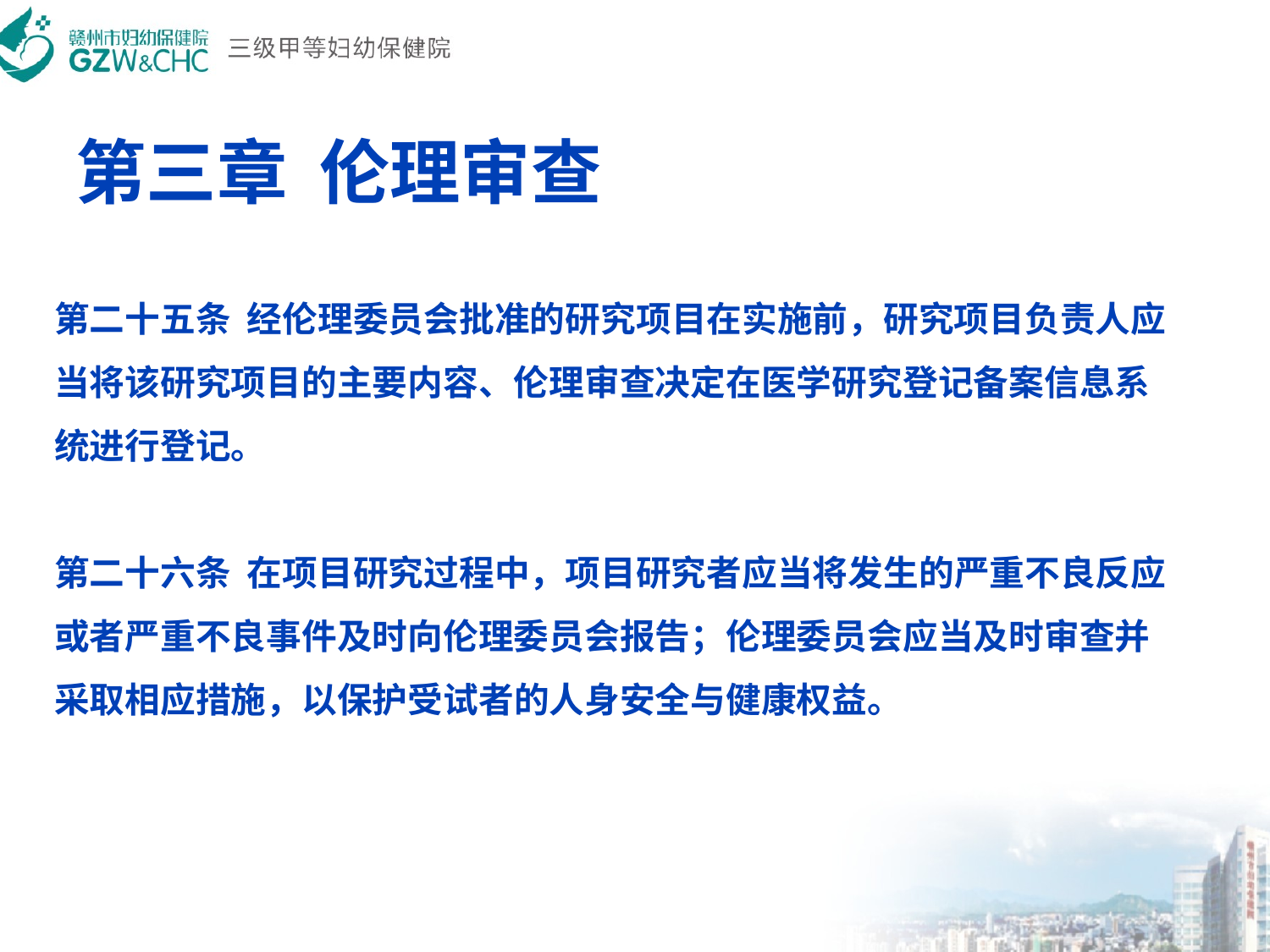

# 第三章  伦理审查

第二十五条  经伦理委员会批准的研究项目在实施前，研究项目负责人应当将该研究项目的主要内容、伦理审查决定在医学研究登记备案信息系统进行登记。

第二十六条  在项目研究过程中，项目研究者应当将发生的严重不良反应或者严重不良事件及时向伦理委员会报告；伦理委员会应当及时审查并采取相应措施，以保护受试者的人身安全与健康权益。